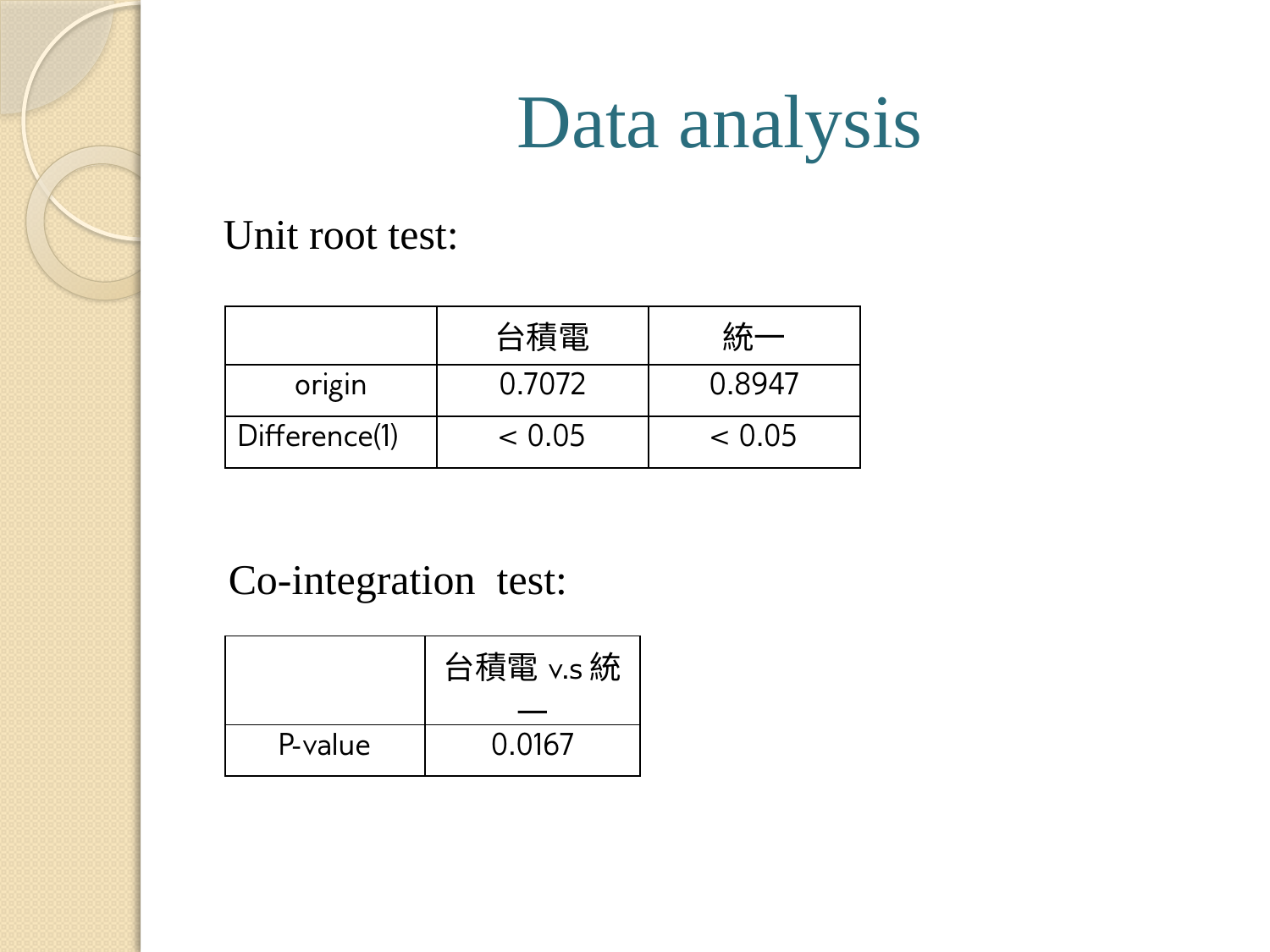

# Data analysis
Unit root test:

|  | 台積電 | 統一 |
| --- | --- | --- |
| origin | 0.7072 | 0.8947 |
| Difference(1) | < 0.05 | < 0.05 |
Co-integration  test:
|  | 台積電v.s統一 |
| --- | --- |
| P-value | 0.0167 |